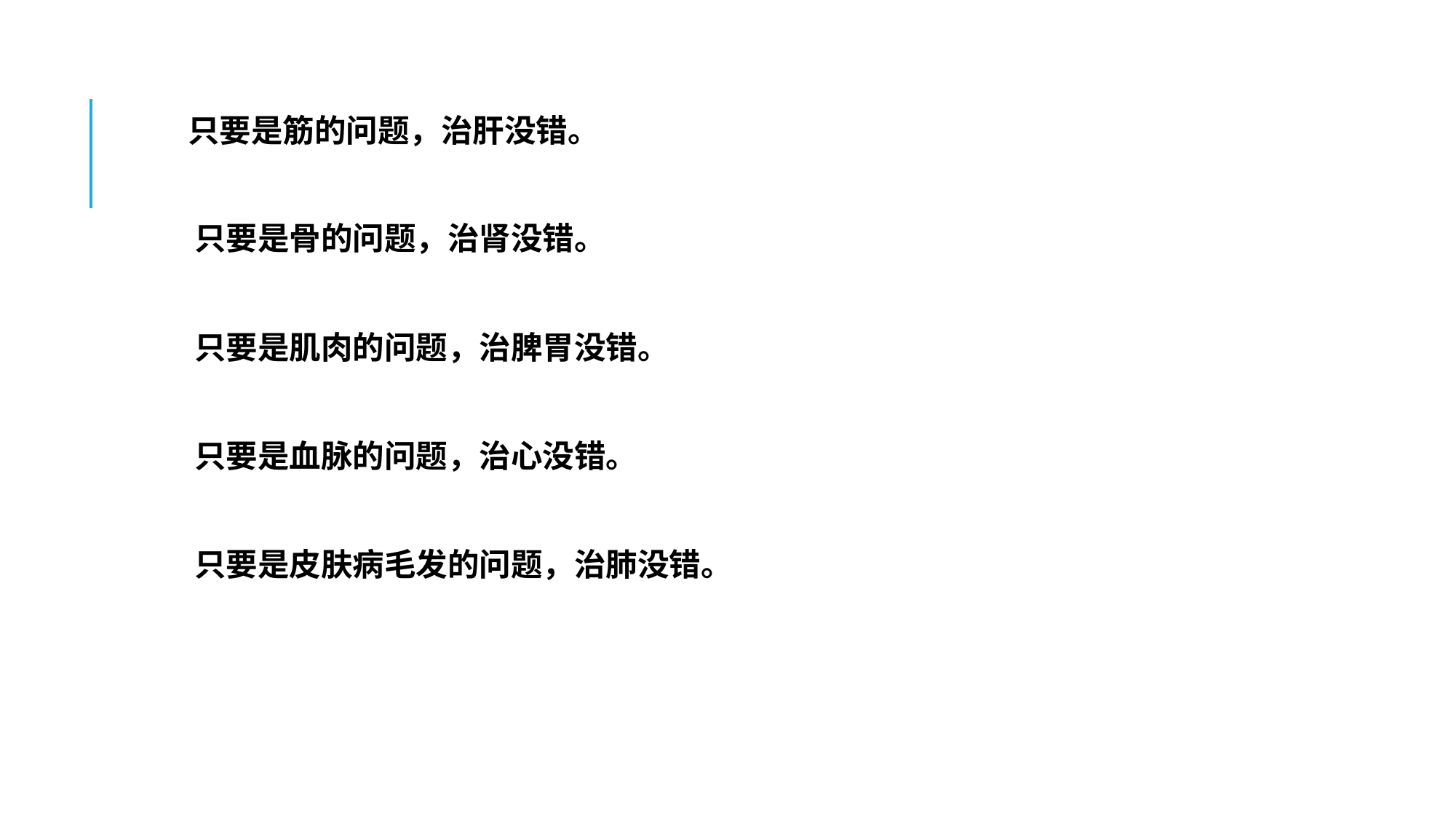

只要是筋的问题，治肝没错。

　　只要是骨的问题，治肾没错。

　　只要是肌肉的问题，治脾胃没错。

　　只要是血脉的问题，治心没错。

　　只要是皮肤病毛发的问题，治肺没错。